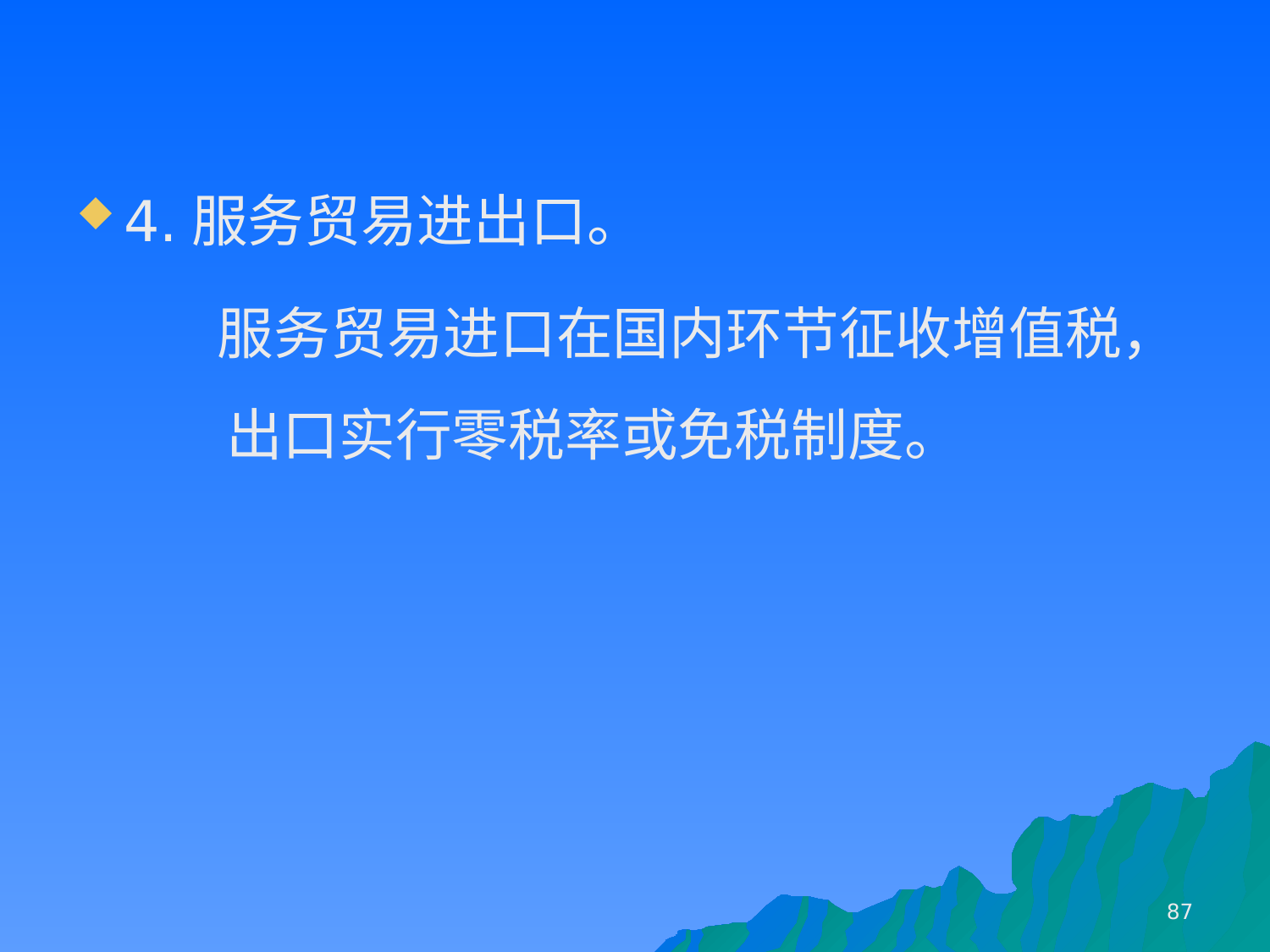

4.服务贸易进出口。
  服务贸易进口在国内环节征收增值税，出口实行零税率或免税制度。

87